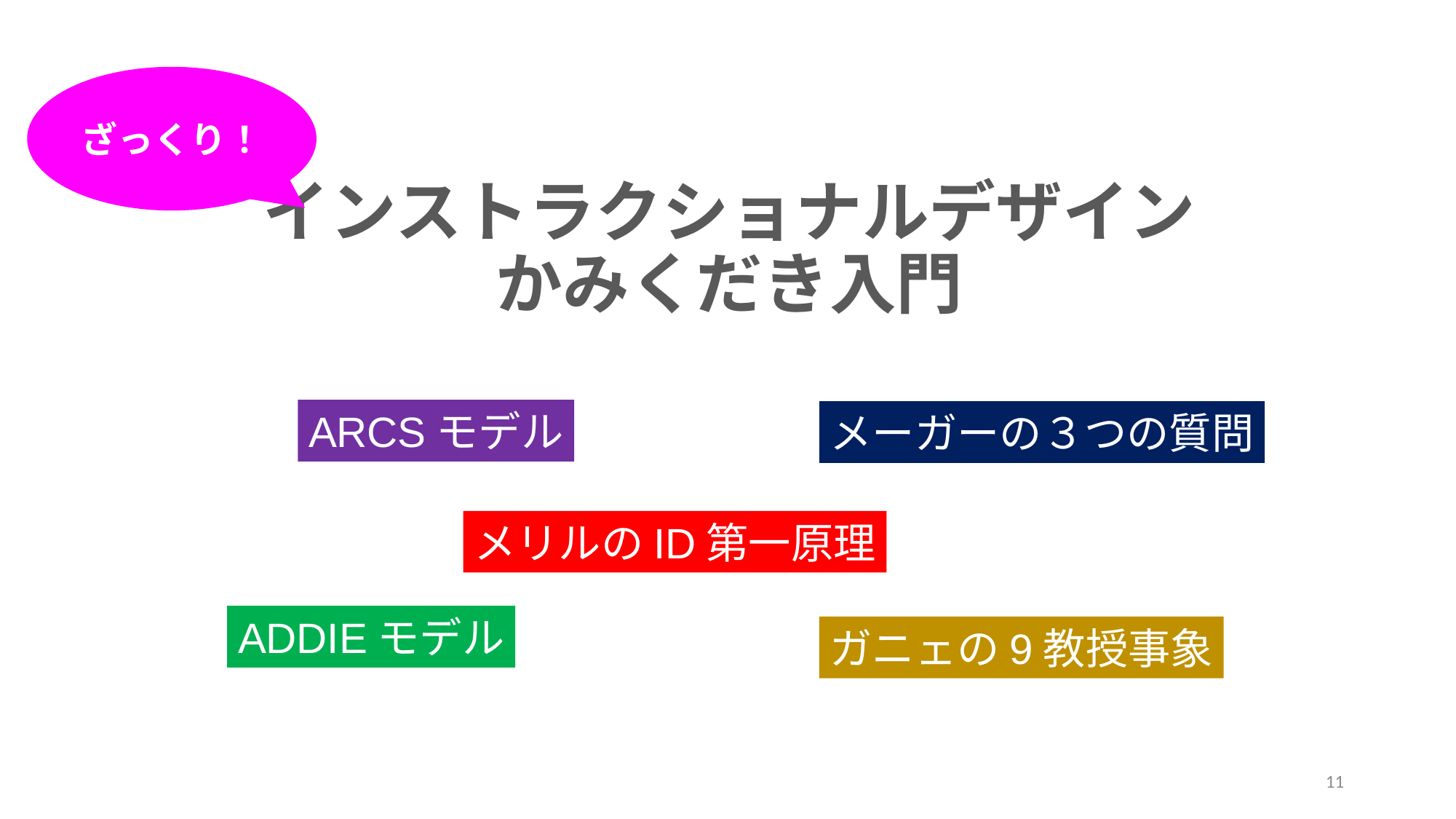

ざっくり！
# インストラクショナルデザイン かみくだき入門
ARCSモデル
メーガーの３つの質問
メリルのID第一原理
ADDIEモデル
ガニェの9教授事象
11